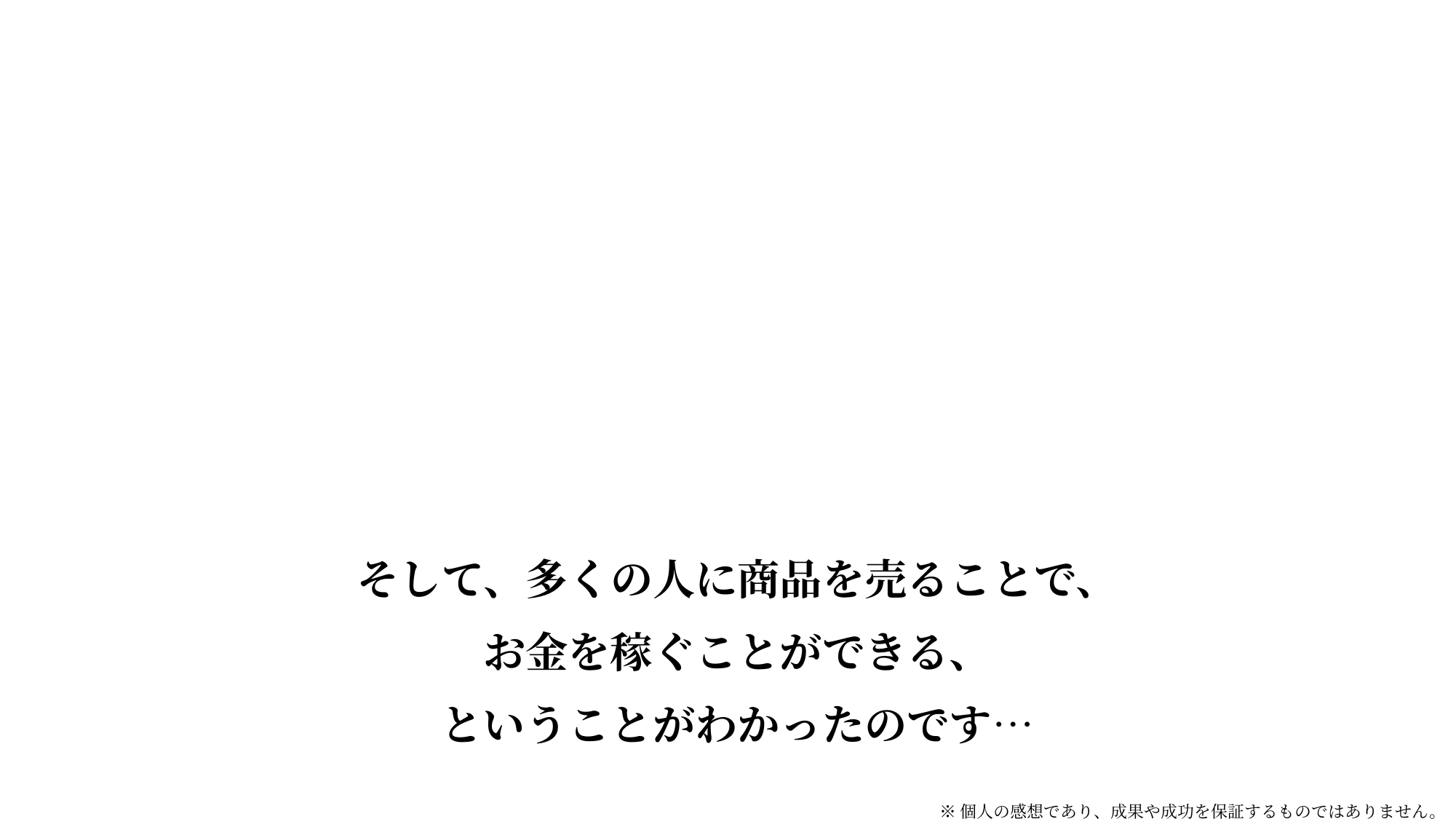

そして、多くの人に商品を売ることで、
お金を稼ぐことができる、
ということがわかったのです…
※個人の感想であり、成果や成功を保証するものではありません。